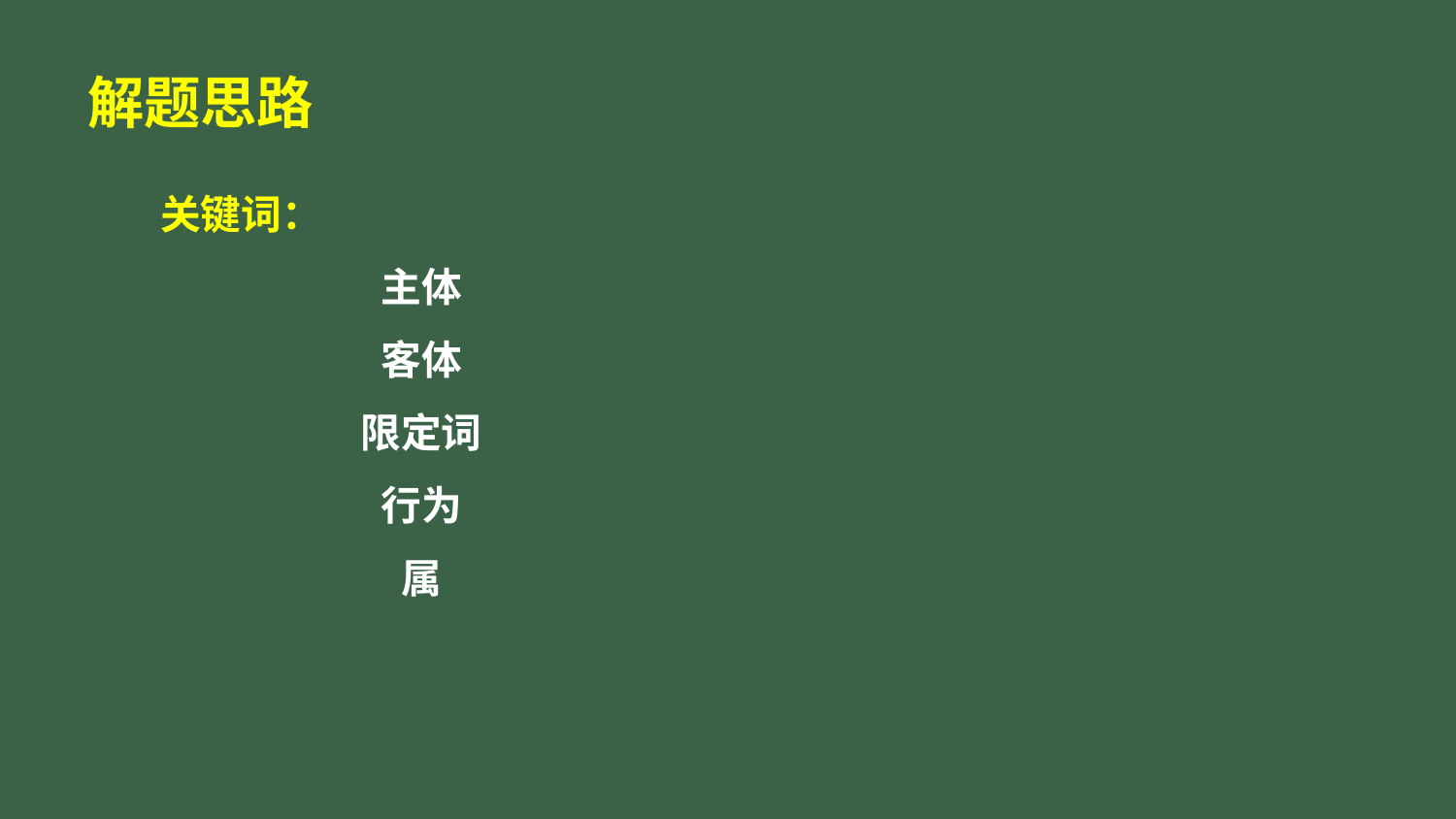

# 解题思路
关键词：
主体
客体
限定词
行为
属